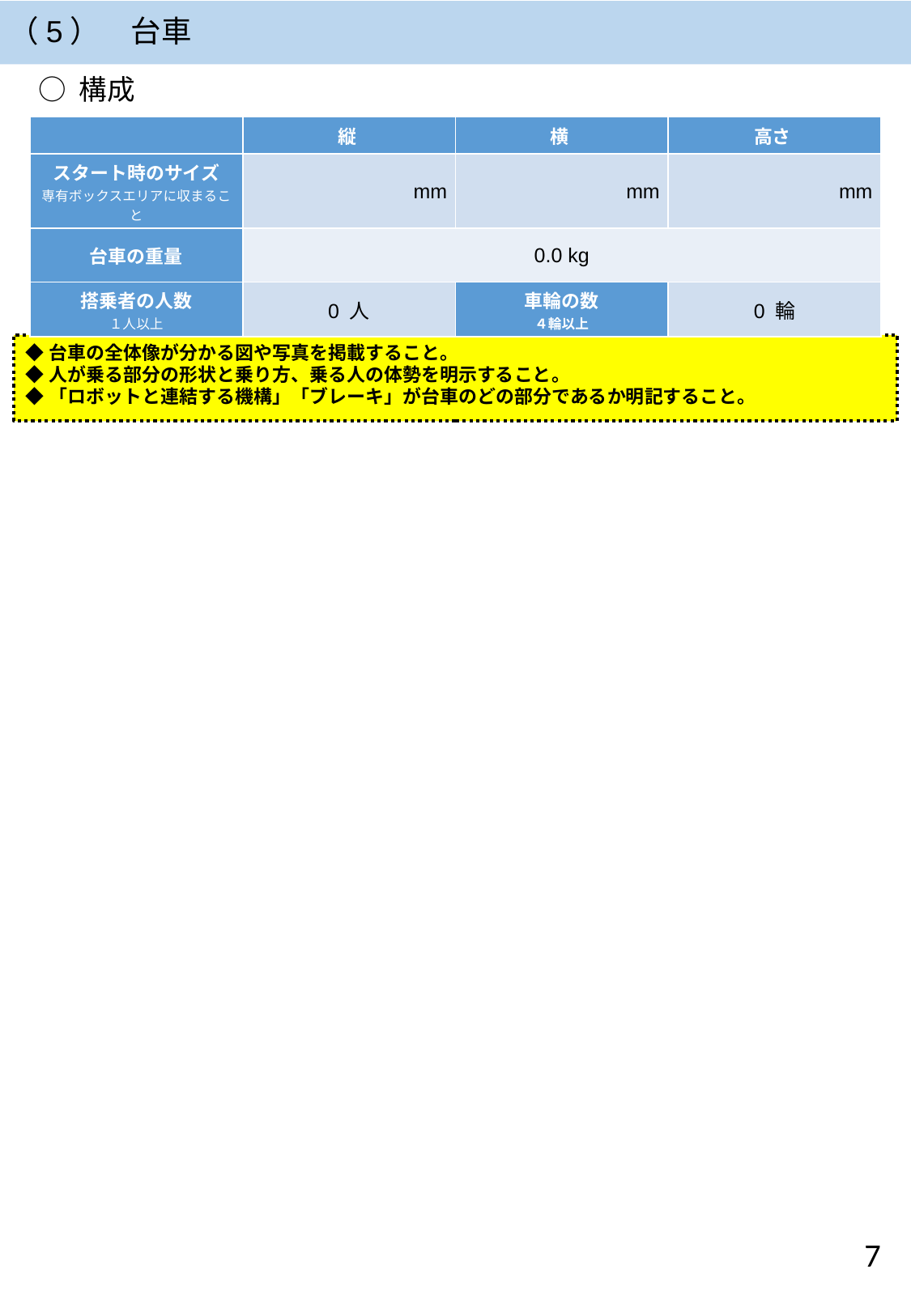

（5）　台車
# ○ 構成
|  | 縦 | 横 | 高さ |
| --- | --- | --- | --- |
| スタート時のサイズ 専有ボックスエリアに収まること | mm | mm | mm |
| 台車の重量 | 0.0 kg |  |  |
| 搭乗者の人数 １人以上 | 0 人 | 車輪の数 ４輪以上 | 0 輪 |
◆台車の全体像が分かる図や写真を掲載すること。
◆人が乗る部分の形状と乗り方、乗る人の体勢を明示すること。
◆「ロボットと連結する機構」「ブレーキ」が台車のどの部分であるか明記すること。
7